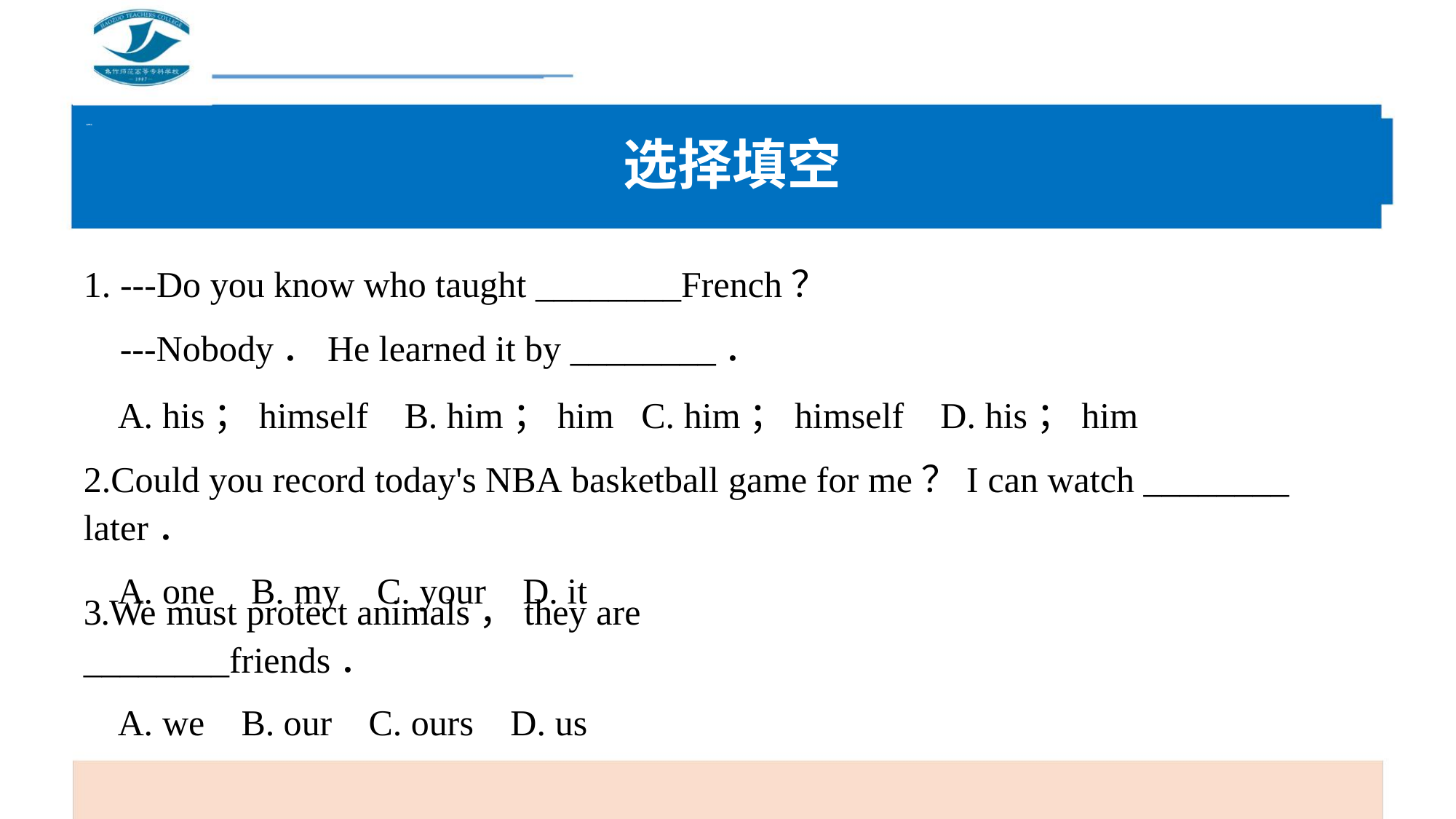

选择填空
选择填空。
1. ---Do you know who taught ________French？
---Nobody．He learned it by ________．
A. his；himself B. him；him C. him；himself D. his；him
2.Could you record today's NBA basketball game for me？I can watch ________ later．
A. one B. my C. your D. it
3.We must protect animals，they are ________friends．
A. we B. our C. ours D. us